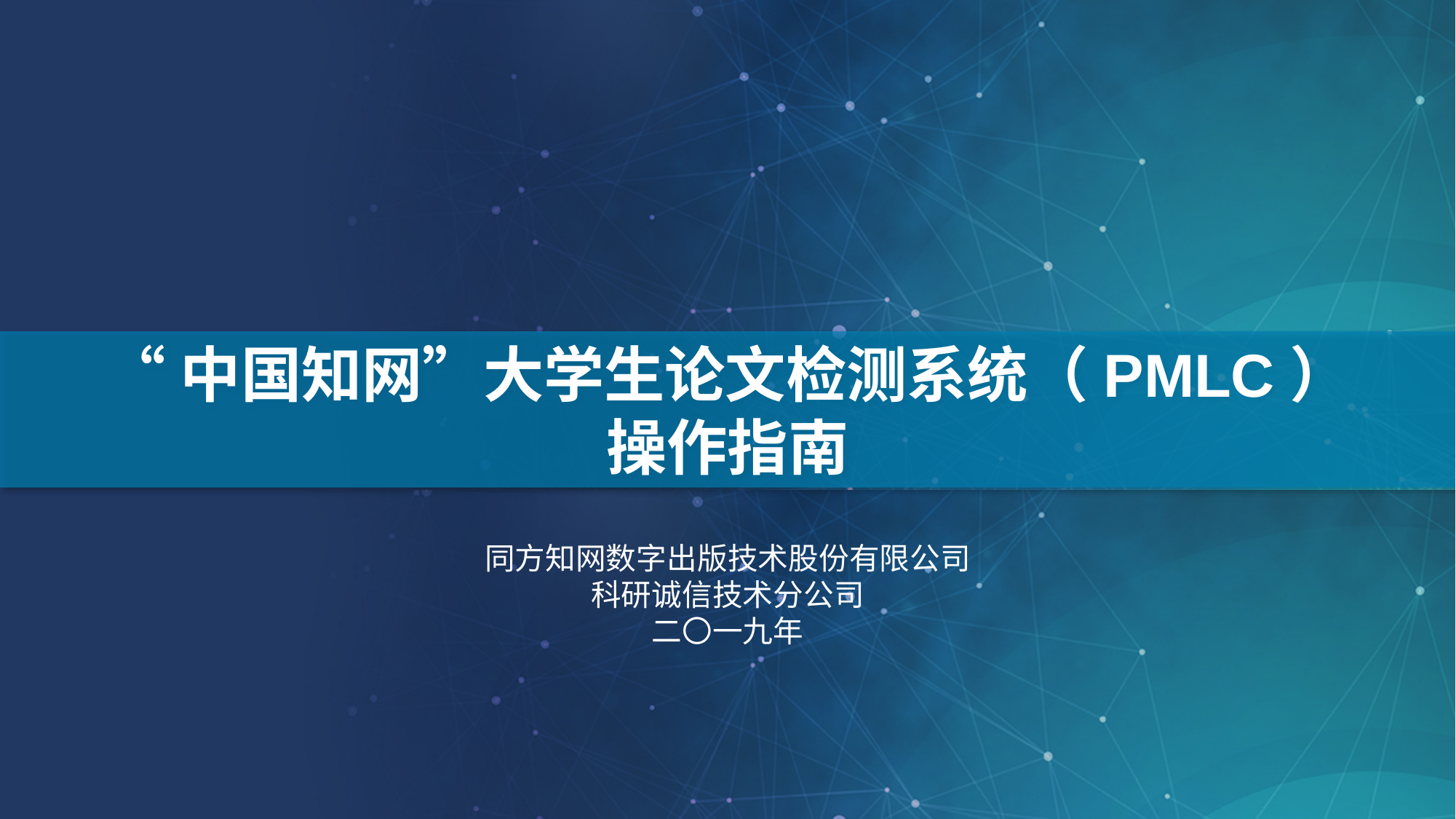

“中国知网”大学生论文检测系统（PMLC）
操作指南
同方知网数字出版技术股份有限公司
科研诚信技术分公司
二〇一九年